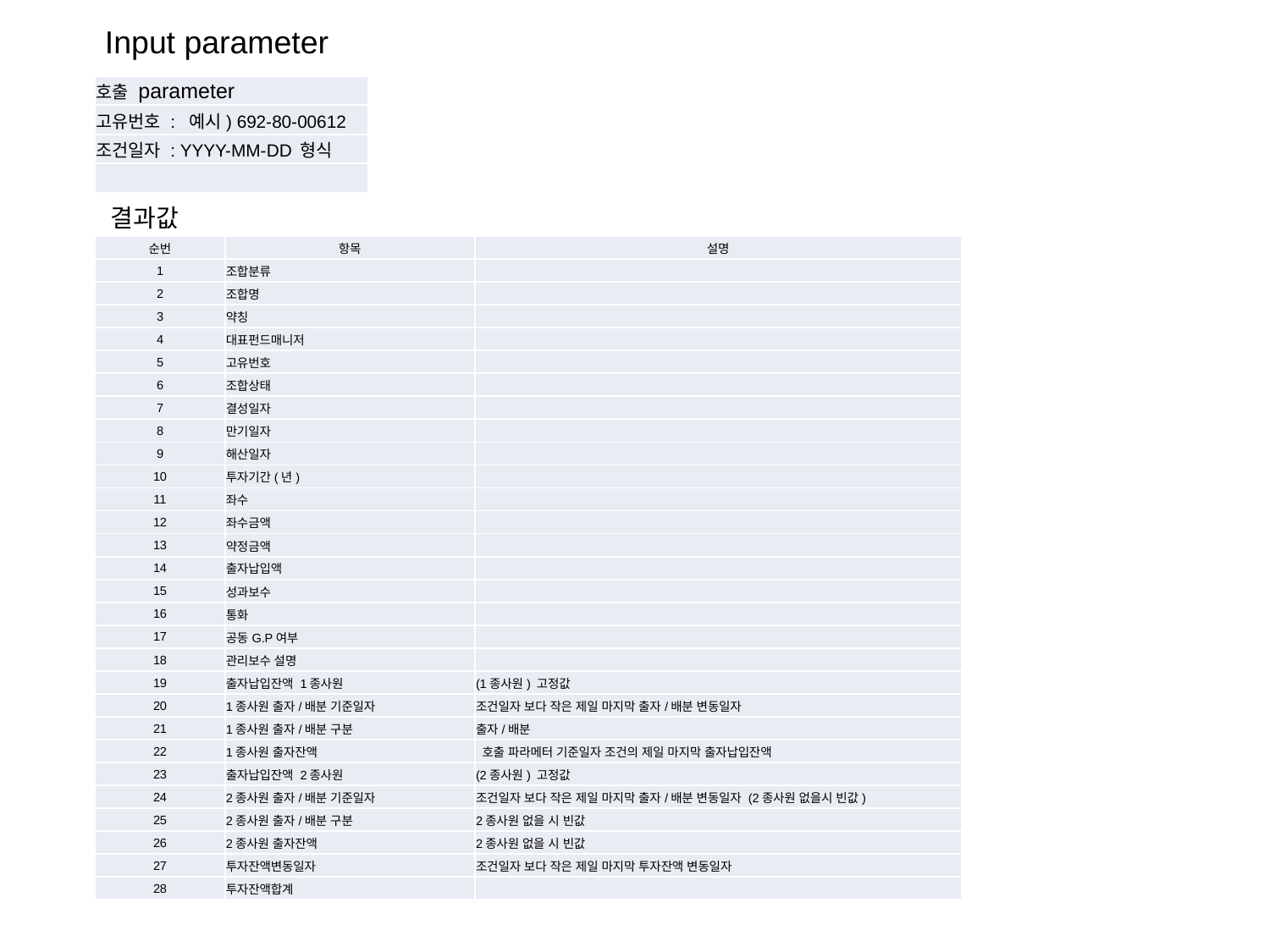

Input parameter
| 호출 parameter |
| --- |
| 고유번호 : 예시) 692-80-00612 |
| 조건일자 : YYYY-MM-DD 형식 |
|  |
결과값
| 순번 | 항목 | 설명 |
| --- | --- | --- |
| 1 | 조합분류 |  |
| 2 | 조합명 |  |
| 3 | 약칭 |  |
| 4 | 대표펀드매니저 |  |
| 5 | 고유번호 |  |
| 6 | 조합상태 |  |
| 7 | 결성일자 |  |
| 8 | 만기일자 |  |
| 9 | 해산일자 |  |
| 10 | 투자기간(년) |  |
| 11 | 좌수 |  |
| 12 | 좌수금액 |  |
| 13 | 약정금액 |  |
| 14 | 출자납입액 |  |
| 15 | 성과보수 |  |
| 16 | 통화 |  |
| 17 | 공동G.P여부 |  |
| 18 | 관리보수 설명 |  |
| 19 | 출자납입잔액 1종사원 | (1종사원) 고정값 |
| 20 | 1종사원 출자/배분 기준일자 | 조건일자 보다 작은 제일 마지막 출자/배분 변동일자 |
| 21 | 1종사원 출자/배분 구분 | 출자/배분 |
| 22 | 1종사원 출자잔액 | 호출 파라메터 기준일자 조건의 제일 마지막 출자납입잔액 |
| 23 | 출자납입잔액 2종사원 | (2종사원) 고정값 |
| 24 | 2종사원 출자/배분 기준일자 | 조건일자 보다 작은 제일 마지막 출자/배분 변동일자 (2종사원 없을시 빈값) |
| 25 | 2종사원 출자/배분 구분 | 2종사원 없을 시 빈값 |
| 26 | 2종사원 출자잔액 | 2종사원 없을 시 빈값 |
| 27 | 투자잔액변동일자 | 조건일자 보다 작은 제일 마지막 투자잔액 변동일자 |
| 28 | 투자잔액합계 |  |